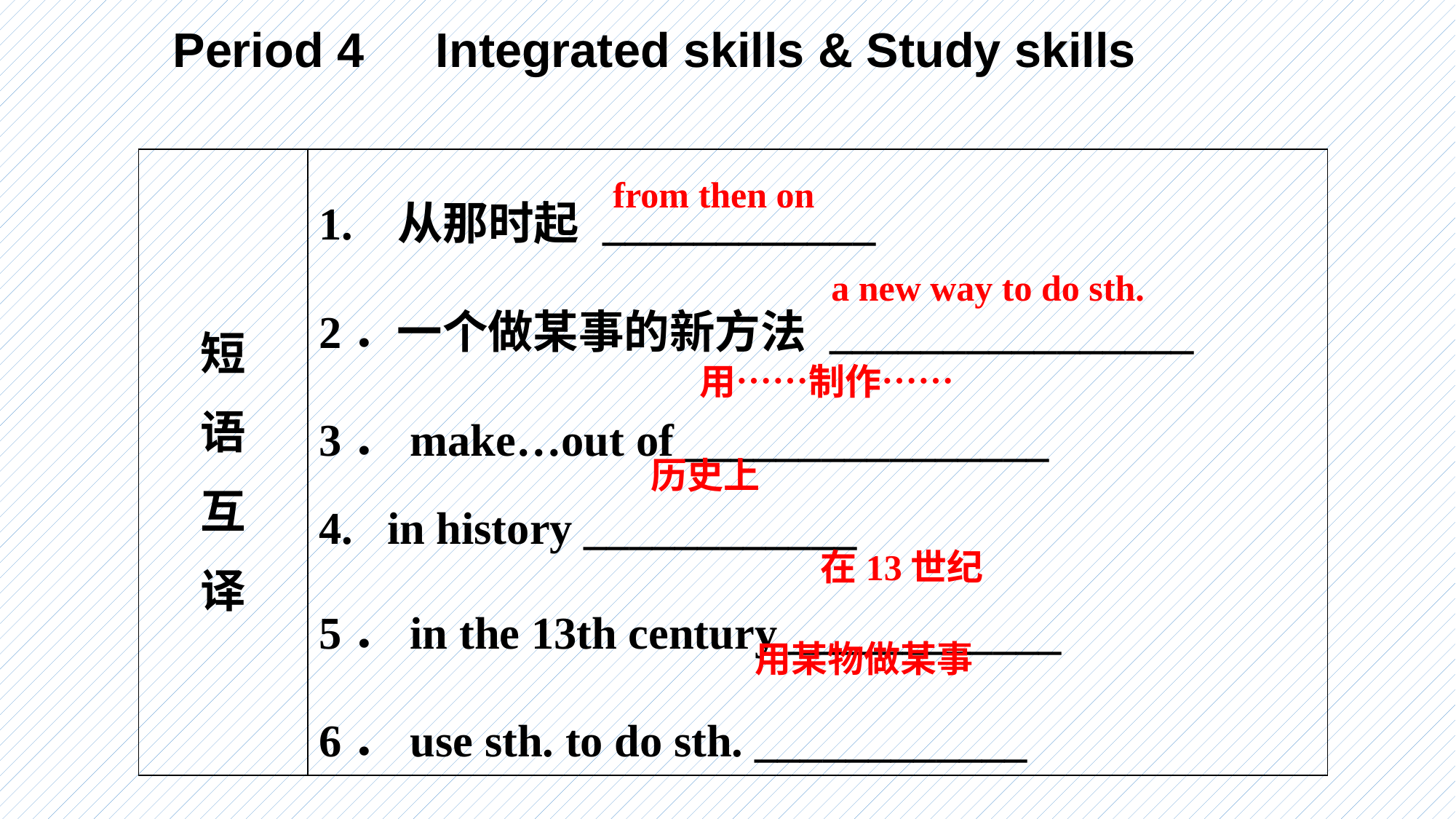

Period 4　Integrated skills & Study skills
| 短 语 互 译 | 1. 从那时起 \_\_\_\_\_\_\_\_\_\_\_\_ 2．一个做某事的新方法 \_\_\_\_\_\_\_\_\_\_\_\_\_\_\_\_ 3．make…out of \_\_\_\_\_\_\_\_\_\_\_\_\_\_\_\_ 4. in history \_\_\_\_\_\_\_\_\_\_\_\_ 5．in the 13th century \_\_\_\_\_\_\_\_\_\_\_\_ 6．use sth. to do sth. \_\_\_\_\_\_\_\_\_\_\_\_ |
| --- | --- |
from then on
a new way to do sth.

用……制作……
历史上
在13世纪
用某物做某事